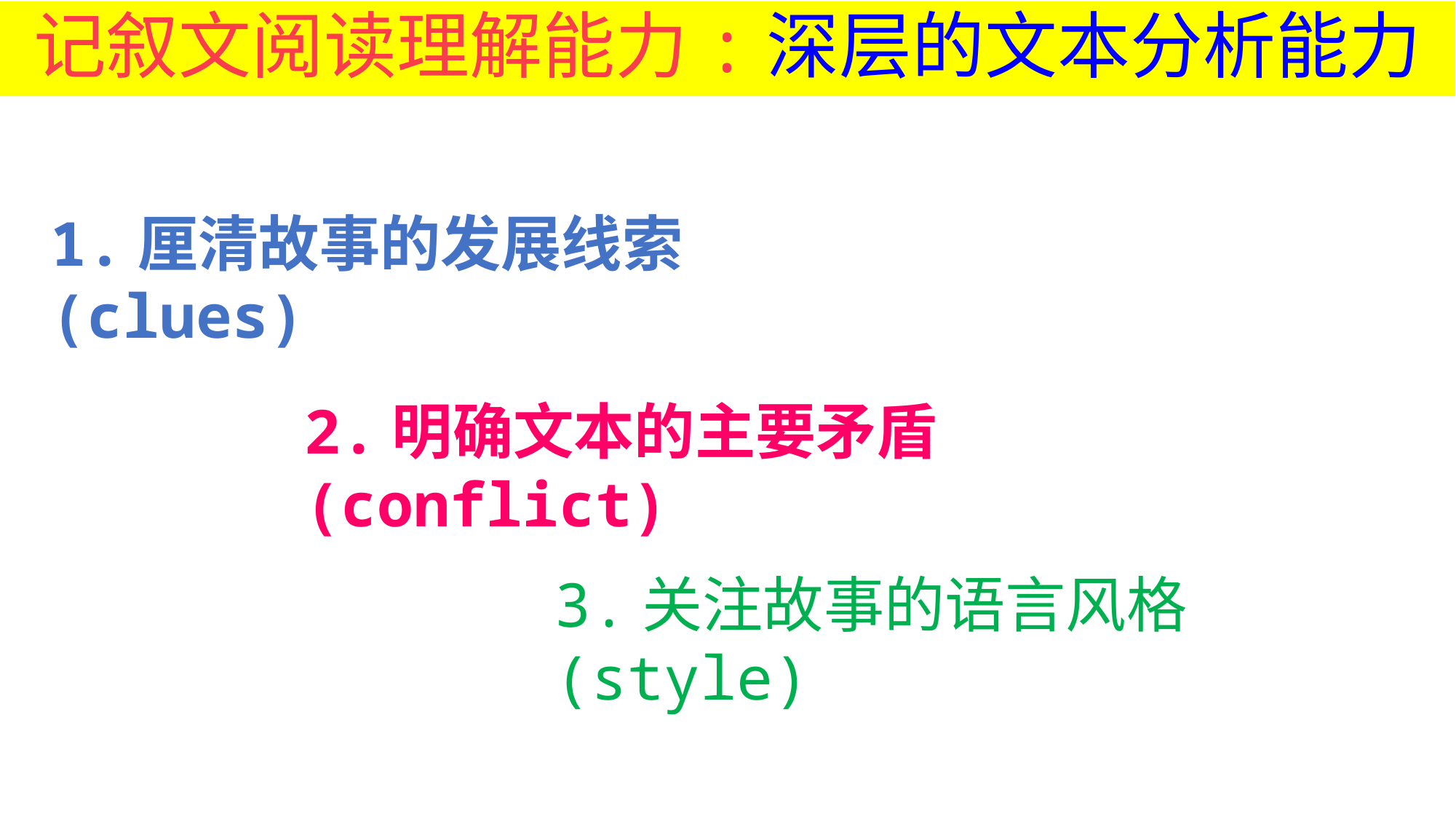

# 记叙文阅读理解能力:深层的文本分析能力
1.厘清故事的发展线索(clues)
2.明确文本的主要矛盾(conflict)
3.关注故事的语言风格(style)